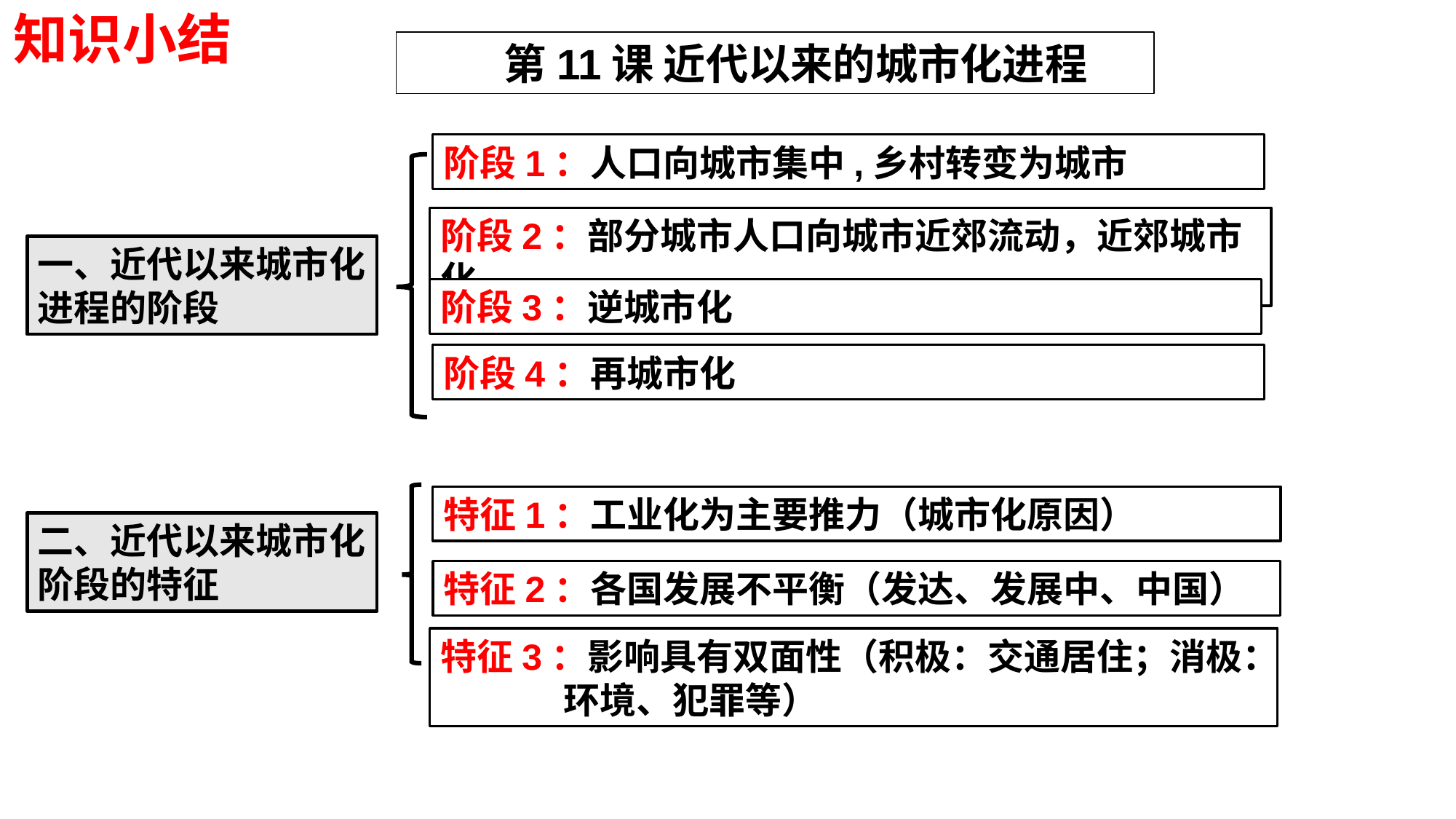

知识小结
         第11课 近代以来的城市化进程
             第8课  中国古代的法治与教化
阶段1：人口向城市集中,乡村转变为城市

阶段2：部分城市人口向城市近郊流动，近郊城市化
一、近代以来城市化进程的阶段
阶段3：逆城市化
阶段4：再城市化

特征1：工业化为主要推力（城市化原因）
二、近代以来城市化阶段的特征
特征2：各国发展不平衡（发达、发展中、中国）
特征3：影响具有双面性（积极：交通居住；消极：               环境、犯罪等）